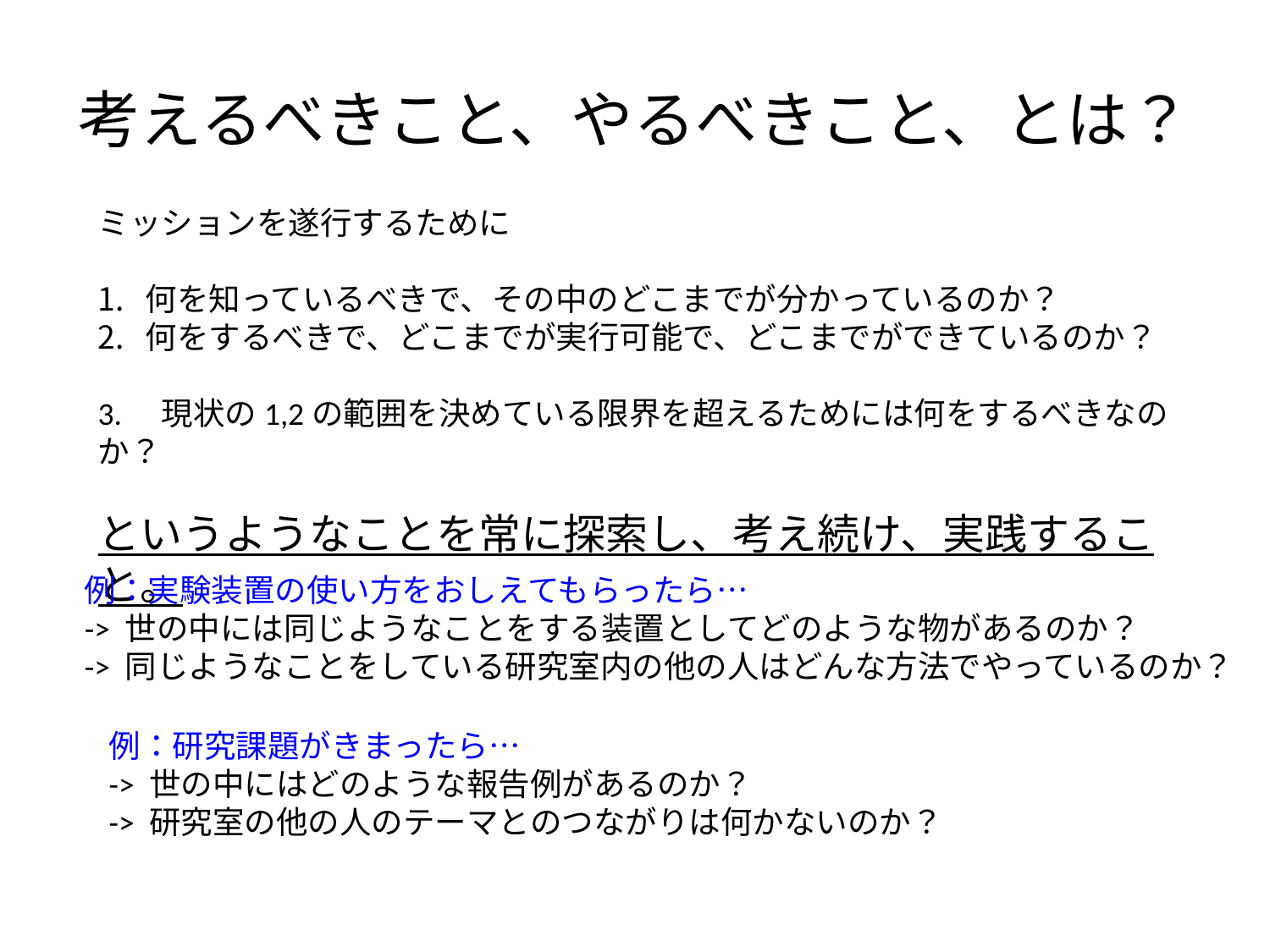

# 考えるべきこと、やるべきこと、とは？
ミッションを遂行するために

何を知っているべきで、その中のどこまでが分かっているのか？
何をするべきで、どこまでが実行可能で、どこまでができているのか？

3.　現状の1,2の範囲を決めている限界を超えるためには何をするべきなのか？

というようなことを常に探索し、考え続け、実践すること。
例：実験装置の使い方をおしえてもらったら…
-> 世の中には同じようなことをする装置としてどのような物があるのか？
-> 同じようなことをしている研究室内の他の人はどんな方法でやっているのか？
例：研究課題がきまったら…
-> 世の中にはどのような報告例があるのか？
-> 研究室の他の人のテーマとのつながりは何かないのか？